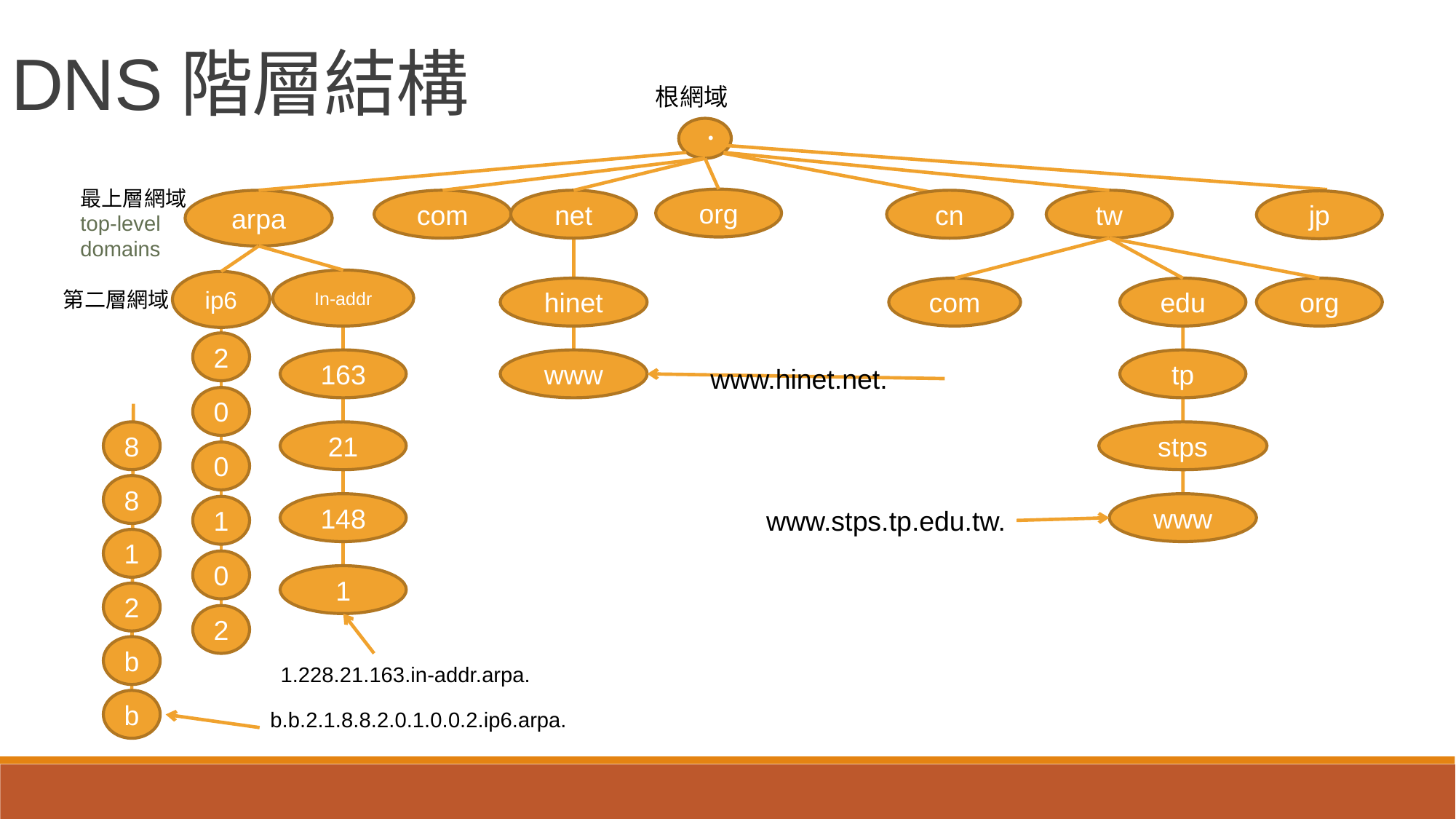

DNS階層結構
根網域
．
最上層網域
top-level domains
org
arpa
com
net
tw
In-addr
ip6
hinet
com
edu
org
第二層網域
2
163
www
tp
www.hinet.net.
0
8
21
stps
0
8
148
www
1
www.stps.tp.edu.tw.
1
0
1
2
2
b
1.228.21.163.in-addr.arpa.
b
b.b.2.1.8.8.2.0.1.0.0.2.ip6.arpa.
cn
jp